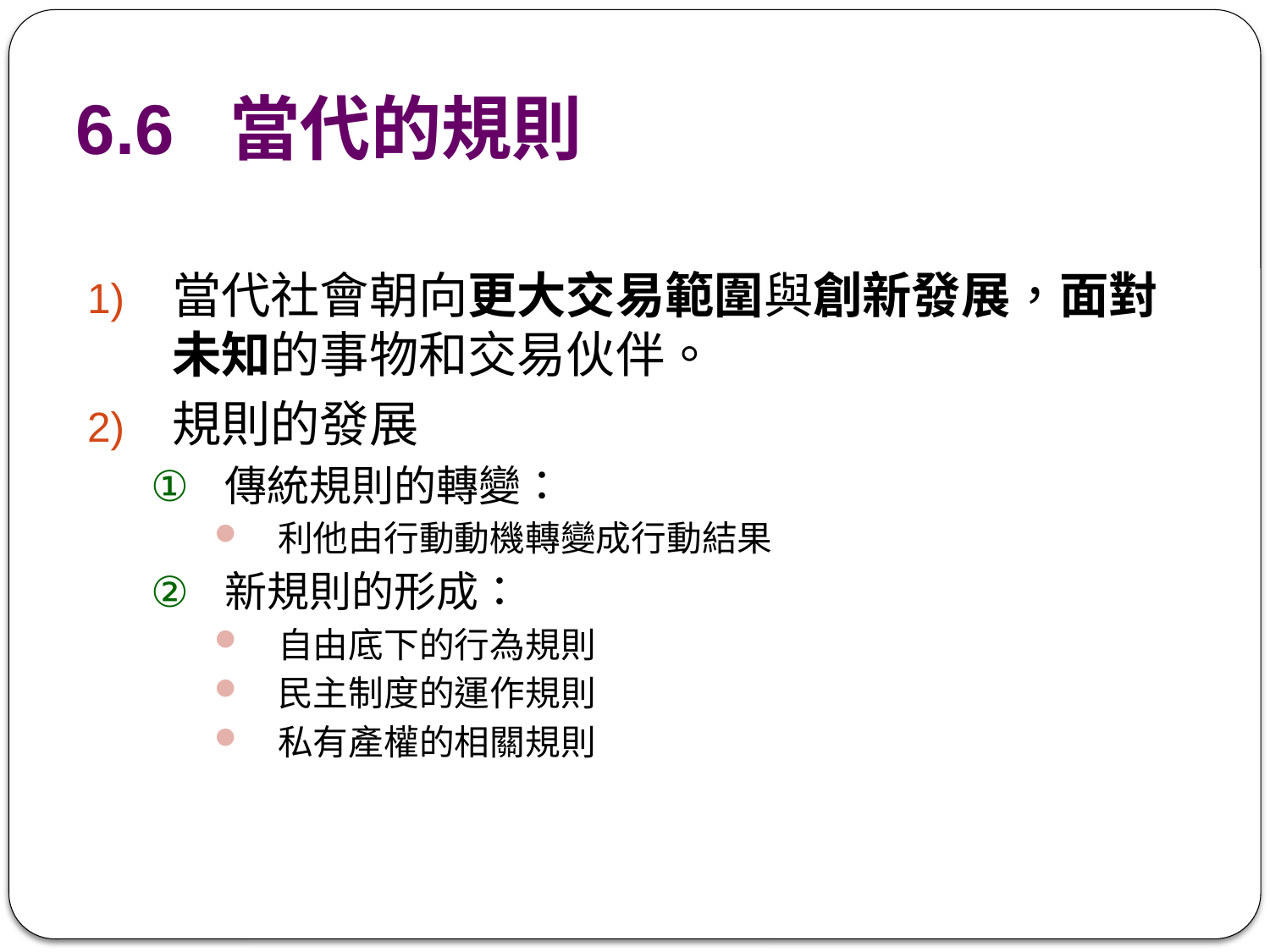

# 6.6  當代的規則
當代社會朝向更大交易範圍與創新發展，面對未知的事物和交易伙伴。
規則的發展
傳統規則的轉變：
利他由行動動機轉變成行動結果
新規則的形成：
自由底下的行為規則
民主制度的運作規則
私有產權的相關規則
64